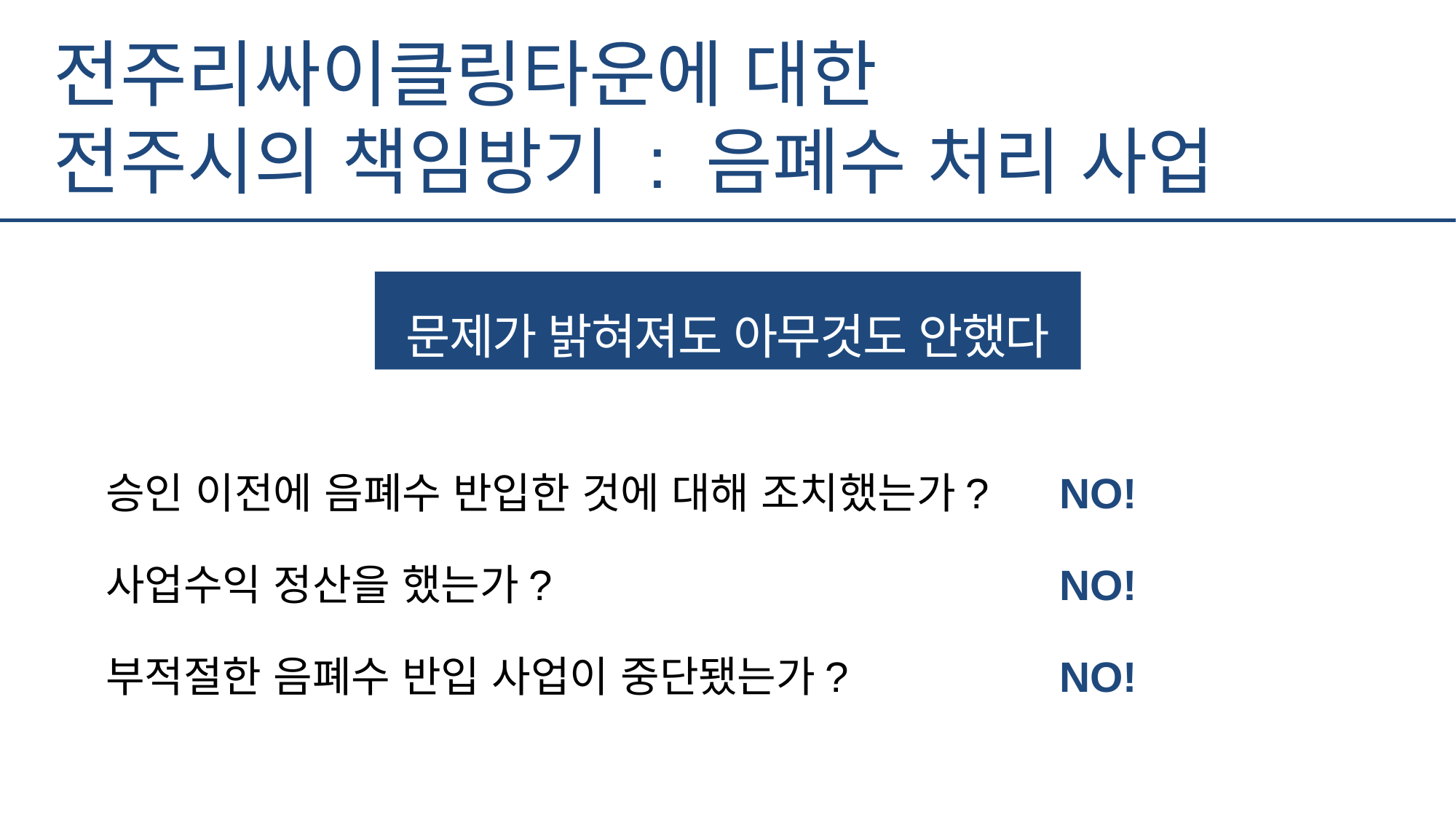

전주리싸이클링타운에 대한
전주시의 책임방기 : 음폐수 처리 사업
문제가 밝혀져도 아무것도 안했다

승인 이전에 음폐수 반입한 것에 대해 조치했는가?
사업수익 정산을 했는가?
부적절한 음폐수 반입 사업이 중단됐는가?

NO!
NO!
NO!